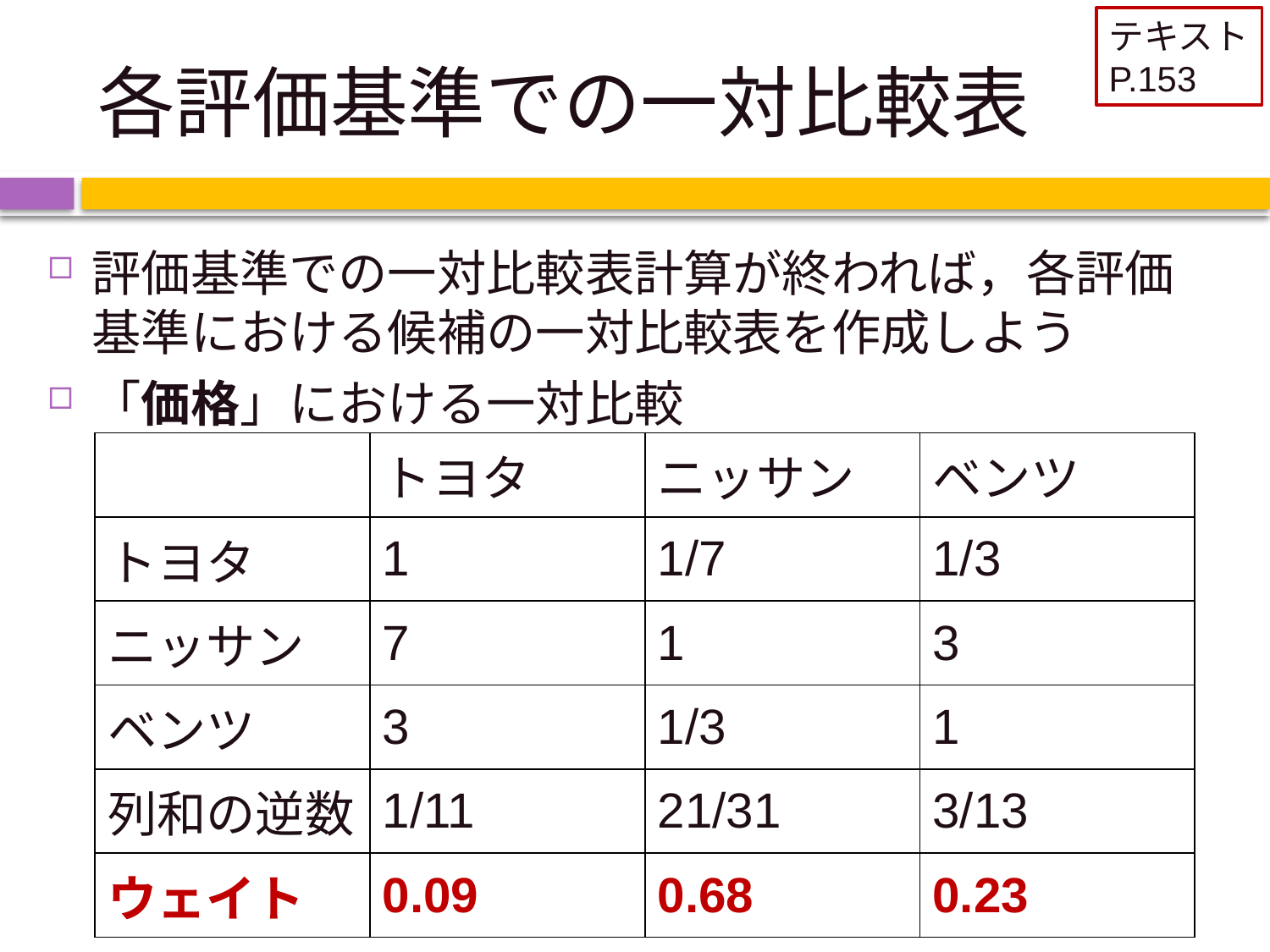

テキスト
P.153
# 各評価基準での一対比較表
評価基準での一対比較表計算が終われば，各評価基準における候補の一対比較表を作成しよう
「価格」における一対比較

|  | トヨタ | ニッサン | ベンツ |
| --- | --- | --- | --- |
| トヨタ | 1 | 1/7 | 1/3 |
| ニッサン | 7 | 1 | 3 |
| ベンツ | 3 | 1/3 | 1 |
| 列和の逆数 | 1/11 | 21/31 | 3/13 |
| ウェイト | 0.09 | 0.68 | 0.23 |